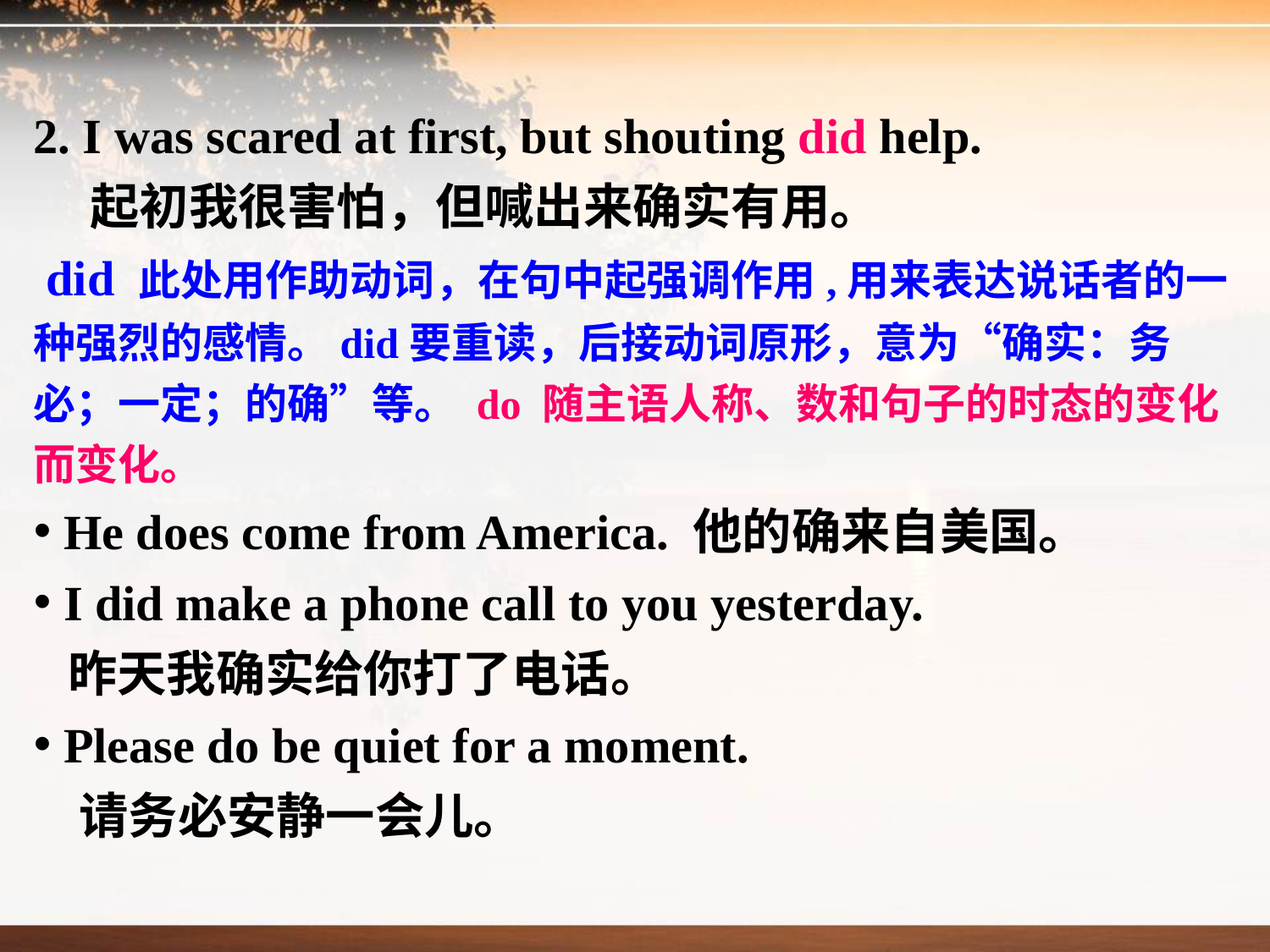

2. I was scared at first, but shouting did help.
    起初我很害怕，但喊出来确实有用。
 did 此处用作助动词，在句中起强调作用,用来表达说话者的一种强烈的感情。did要重读，后接动词原形，意为“确实：务必；一定；的确”等。 do 随主语人称、数和句子的时态的变化而变化。
He does come from America. 他的确来自美国。
I did make a phone call to you yesterday.
  昨天我确实给你打了电话。
Please do be quiet for a moment.
   请务必安静一会儿。